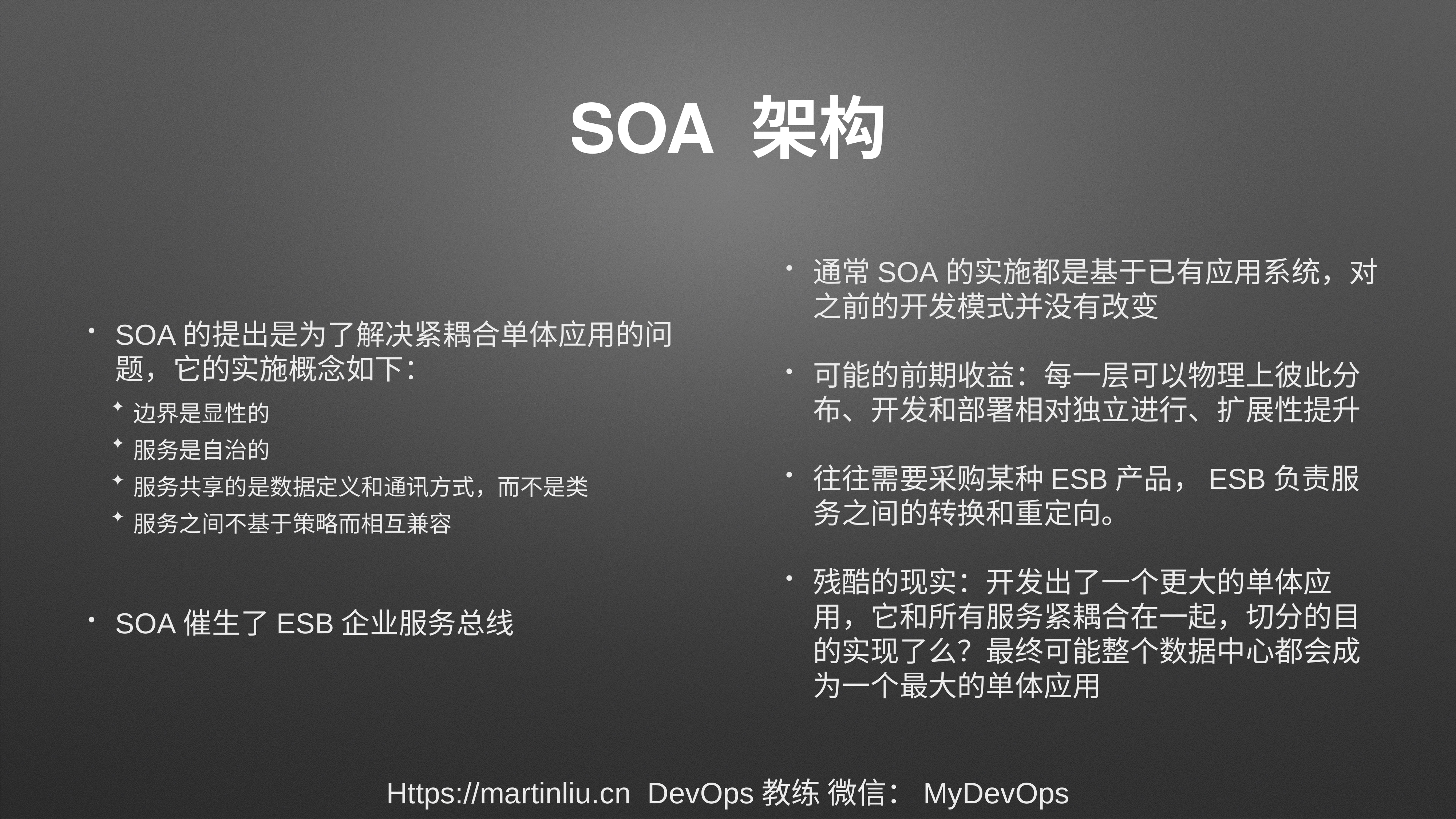

# SOA 架构
SOA的提出是为了解决紧耦合单体应用的问题，它的实施概念如下：
边界是显性的
服务是自治的
服务共享的是数据定义和通讯方式，而不是类
服务之间不基于策略而相互兼容

SOA催生了ESB企业服务总线
通常SOA的实施都是基于已有应用系统，对之前的开发模式并没有改变
可能的前期收益：每一层可以物理上彼此分布、开发和部署相对独立进行、扩展性提升
往往需要采购某种ESB产品，ESB负责服务之间的转换和重定向。
残酷的现实：开发出了一个更大的单体应用，它和所有服务紧耦合在一起，切分的目的实现了么？最终可能整个数据中心都会成为一个最大的单体应用